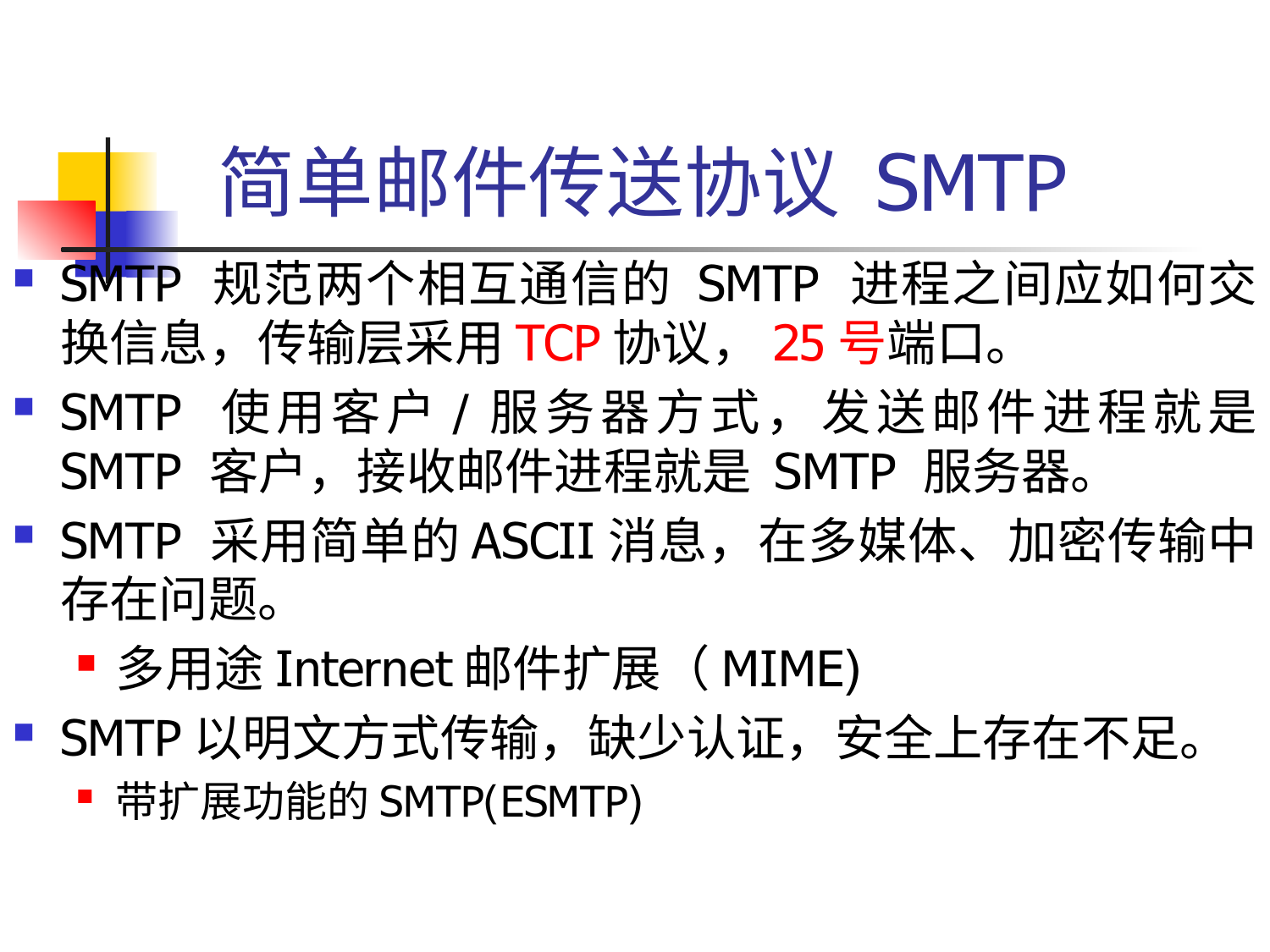

# 简单邮件传送协议 SMTP
SMTP 规范两个相互通信的 SMTP 进程之间应如何交换信息，传输层采用TCP协议，25号端口。
SMTP 使用客户/服务器方式，发送邮件进程就是 SMTP 客户，接收邮件进程就是 SMTP 服务器。
SMTP 采用简单的ASCII消息，在多媒体、加密传输中存在问题。
多用途Internet邮件扩展（MIME)
SMTP以明文方式传输，缺少认证，安全上存在不足。
带扩展功能的SMTP(ESMTP)